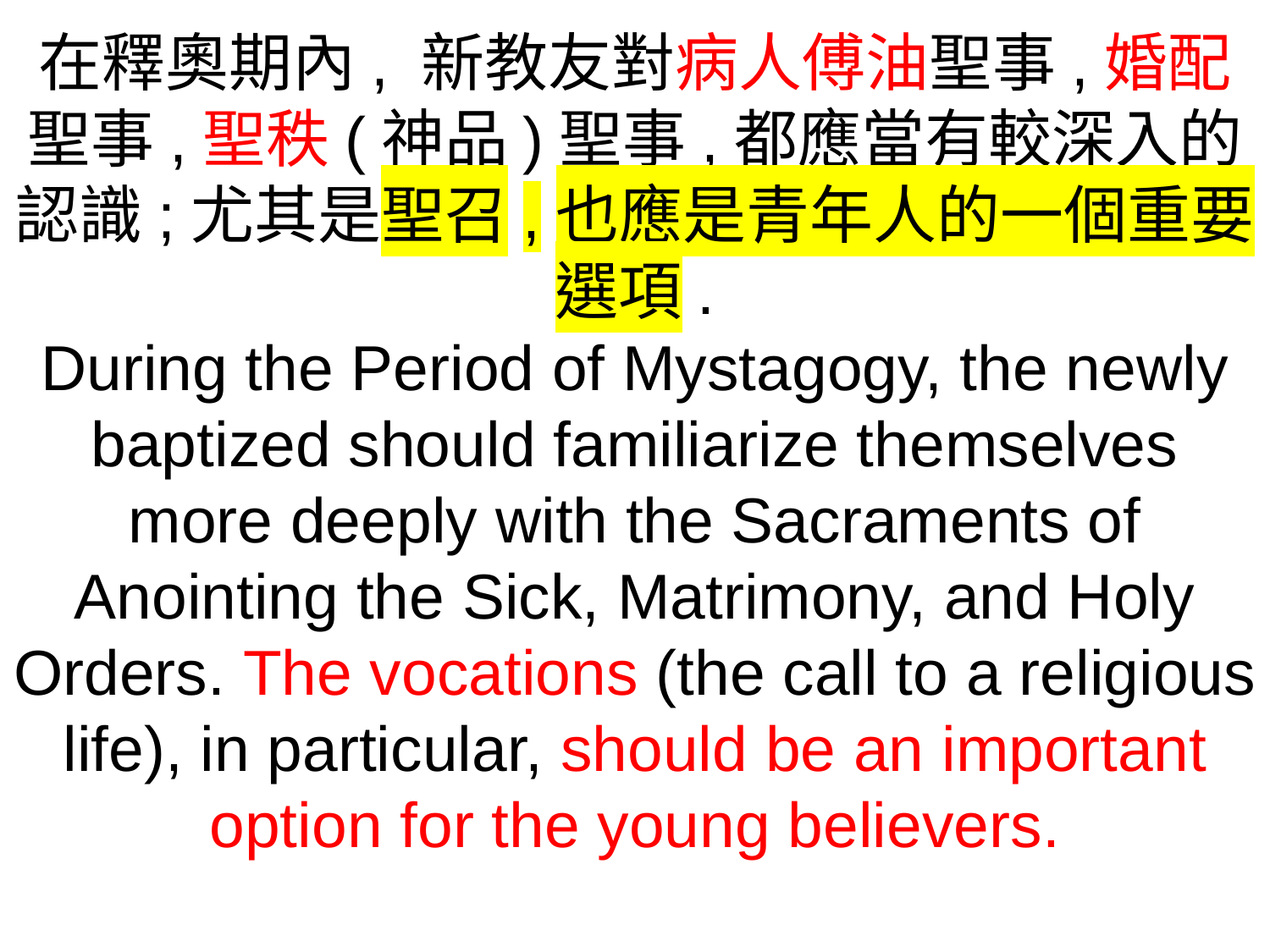

在釋奧期內, 新教友對病人傅油聖事,婚配聖事,聖秩(神品)聖事,都應當有較深入的認識;尤其是聖召,也應是青年人的一個重要選項.
During the Period of Mystagogy, the newly baptized should familiarize themselves more deeply with the Sacraments of Anointing the Sick, Matrimony, and Holy Orders. The vocations (the call to a religious life), in particular, should be an important option for the young believers.